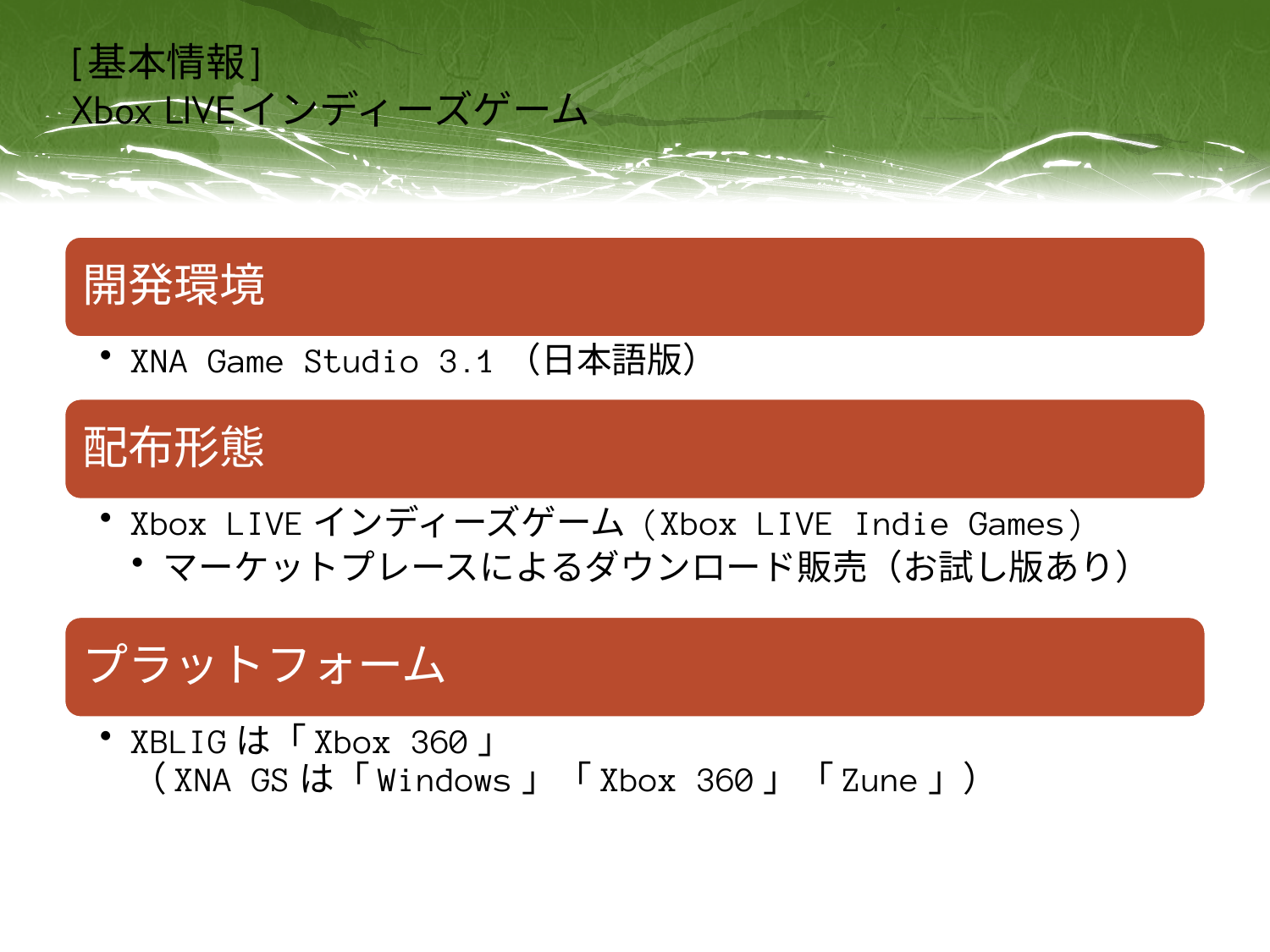

# [基本情報] Xbox LIVEインディーズゲーム
開発環境
XNA Game Studio 3.1（日本語版）
配布形態
Xbox LIVEインディーズゲーム (Xbox LIVE Indie Games)
マーケットプレースによるダウンロード販売（お試し版あり）
プラットフォーム
XBLIGは「Xbox 360」
（XNA GSは「Windows」「Xbox 360」「Zune」）